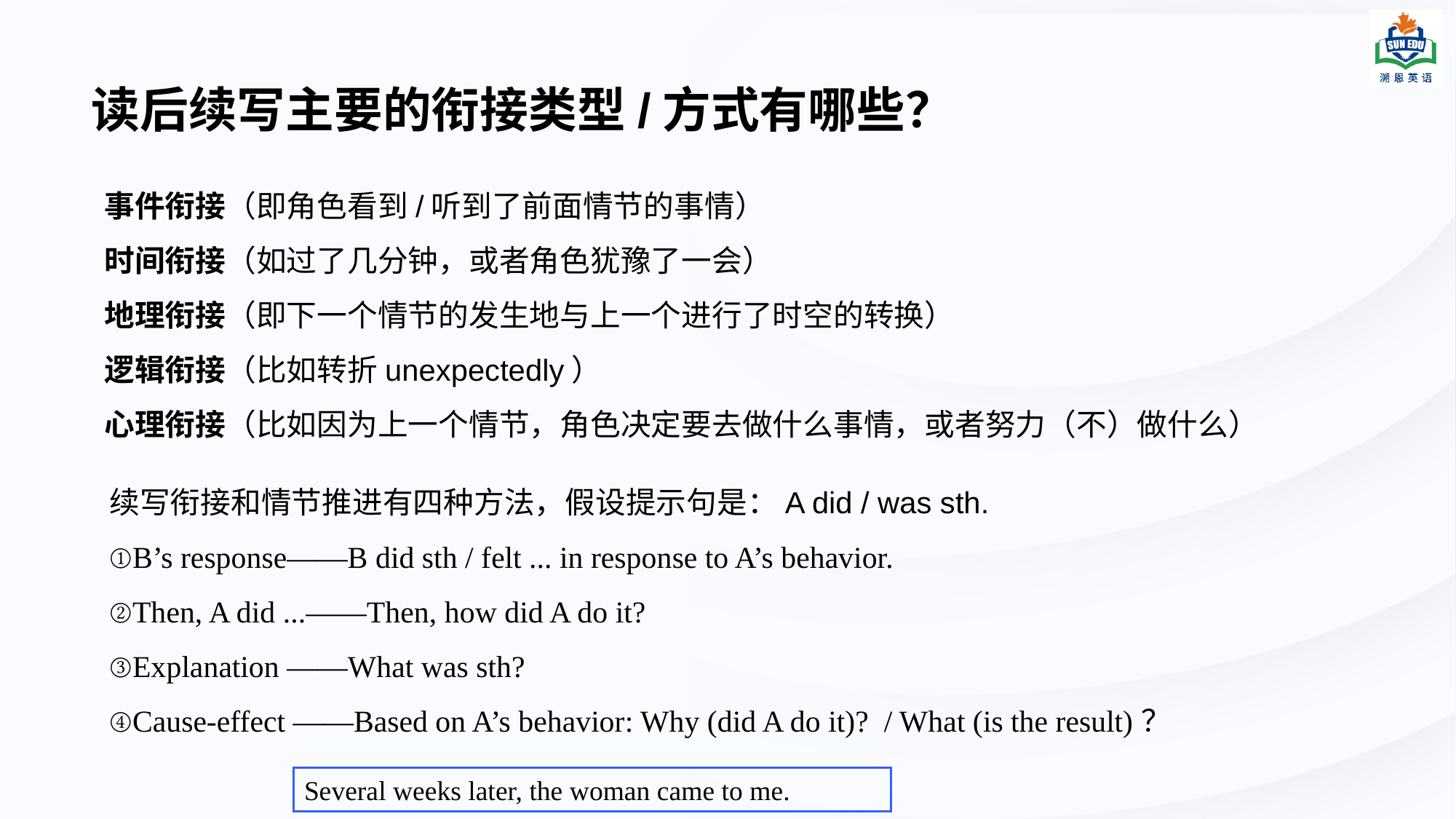

#
读后续写主要的衔接类型/方式有哪些？
事件衔接（即角色看到/听到了前面情节的事情）
时间衔接（如过了几分钟，或者角色犹豫了一会）
地理衔接（即下一个情节的发生地与上一个进行了时空的转换）
逻辑衔接（比如转折unexpectedly）
心理衔接（比如因为上一个情节，角色决定要去做什么事情，或者努力（不）做什么）
续写衔接和情节推进有四种方法，假设提示句是：A did / was sth.
①B’s response——B did sth / felt ... in response to A’s behavior.
②Then, A did ...——Then, how did A do it?
③Explanation ——What was sth?
④Cause-effect ——Based on A’s behavior: Why (did A do it)?  / What (is the result)？
Several weeks later, the woman came to me.